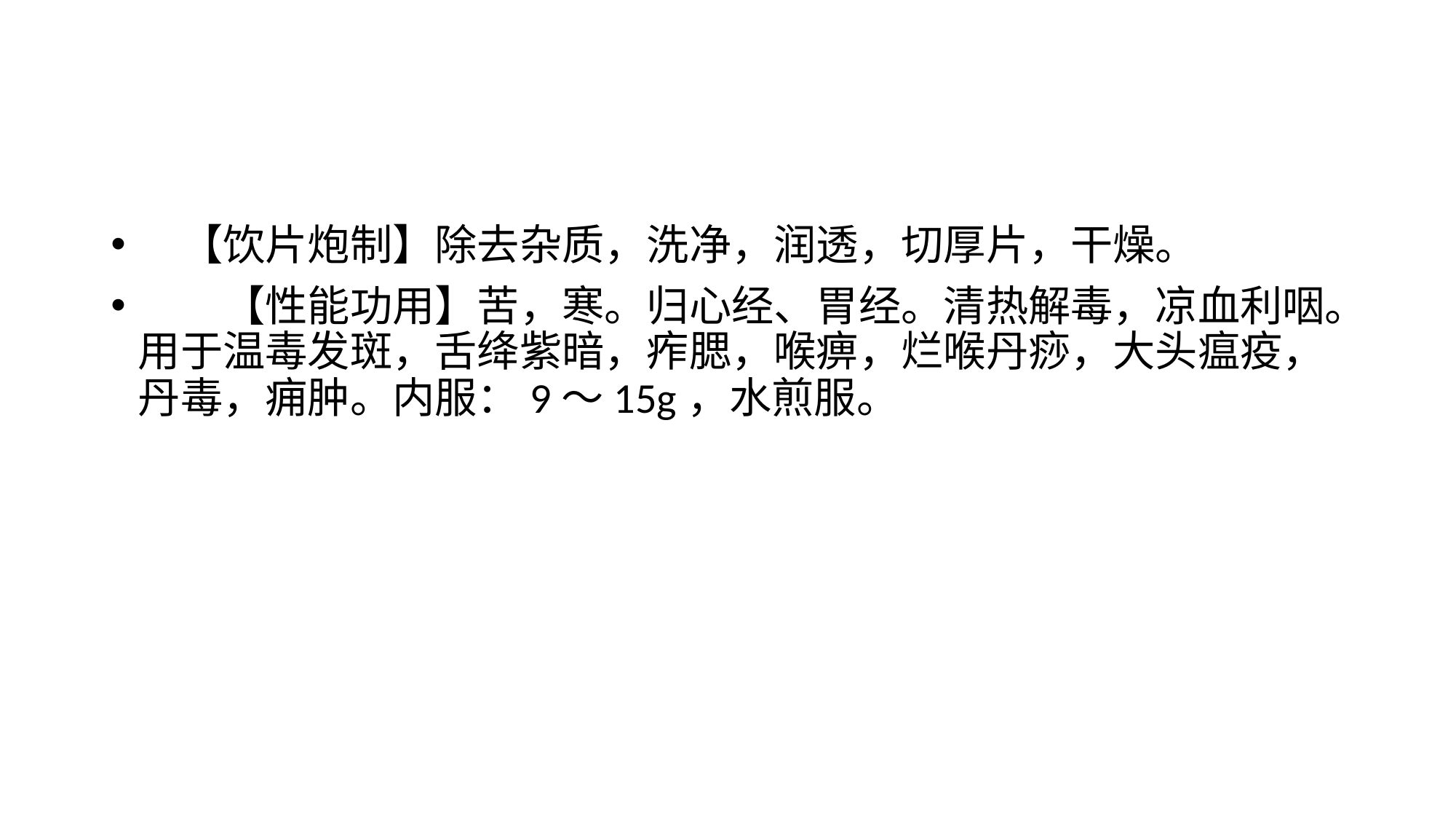

#
　【饮片炮制】除去杂质，洗净，润透，切厚片，干燥。
　　【性能功用】苦，寒。归心经、胃经。清热解毒，凉血利咽。用于温毒发斑，舌绛紫暗，痄腮，喉痹，烂喉丹痧，大头瘟疫，丹毒，痈肿。内服：9～15g，水煎服。